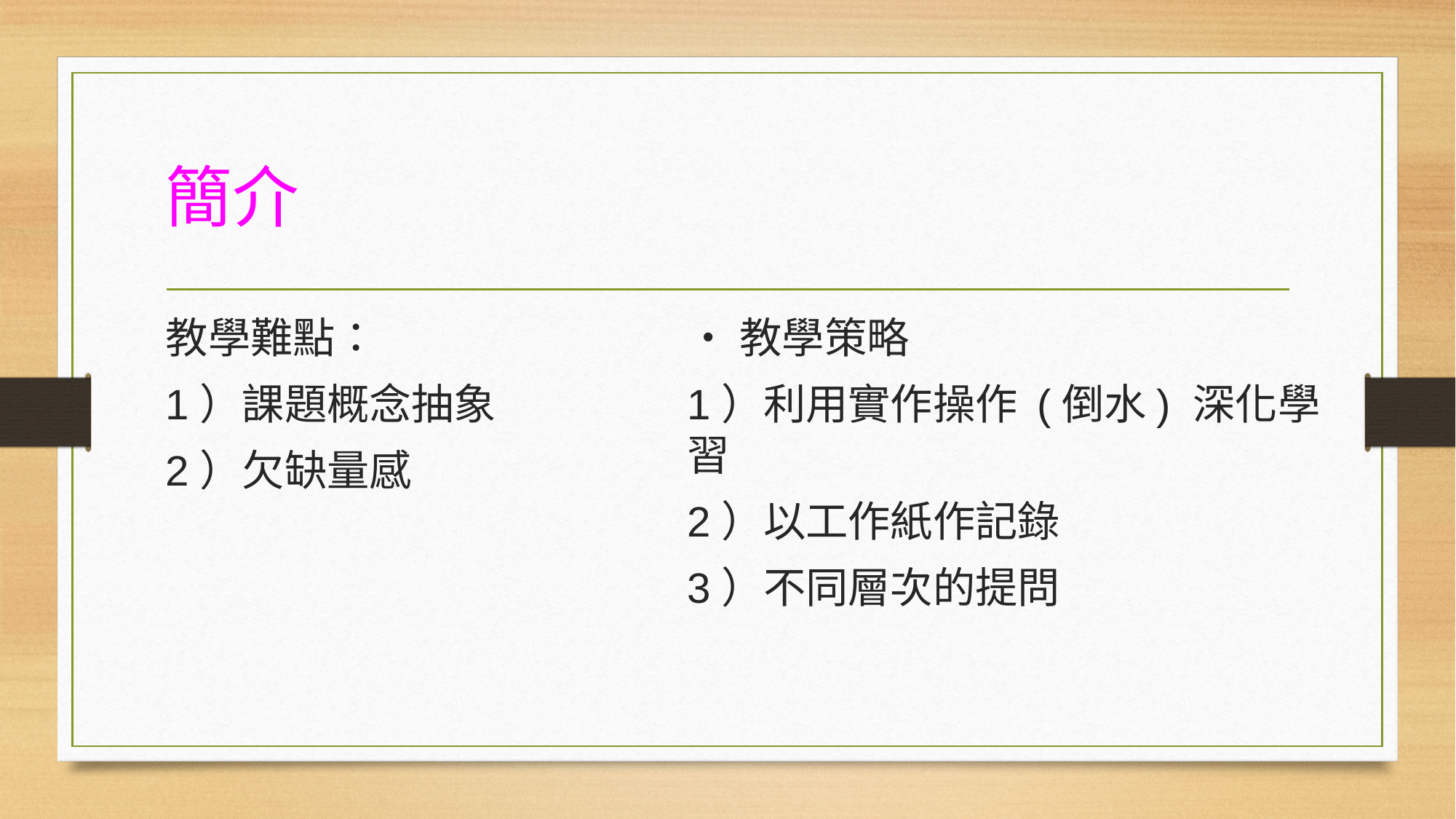

# 簡介
教學難點：
1）課題概念抽象
2）欠缺量感

•教學策略
1）利用實作操作 (倒水) 深化學習
2）以工作紙作記錄
3）不同層次的提問